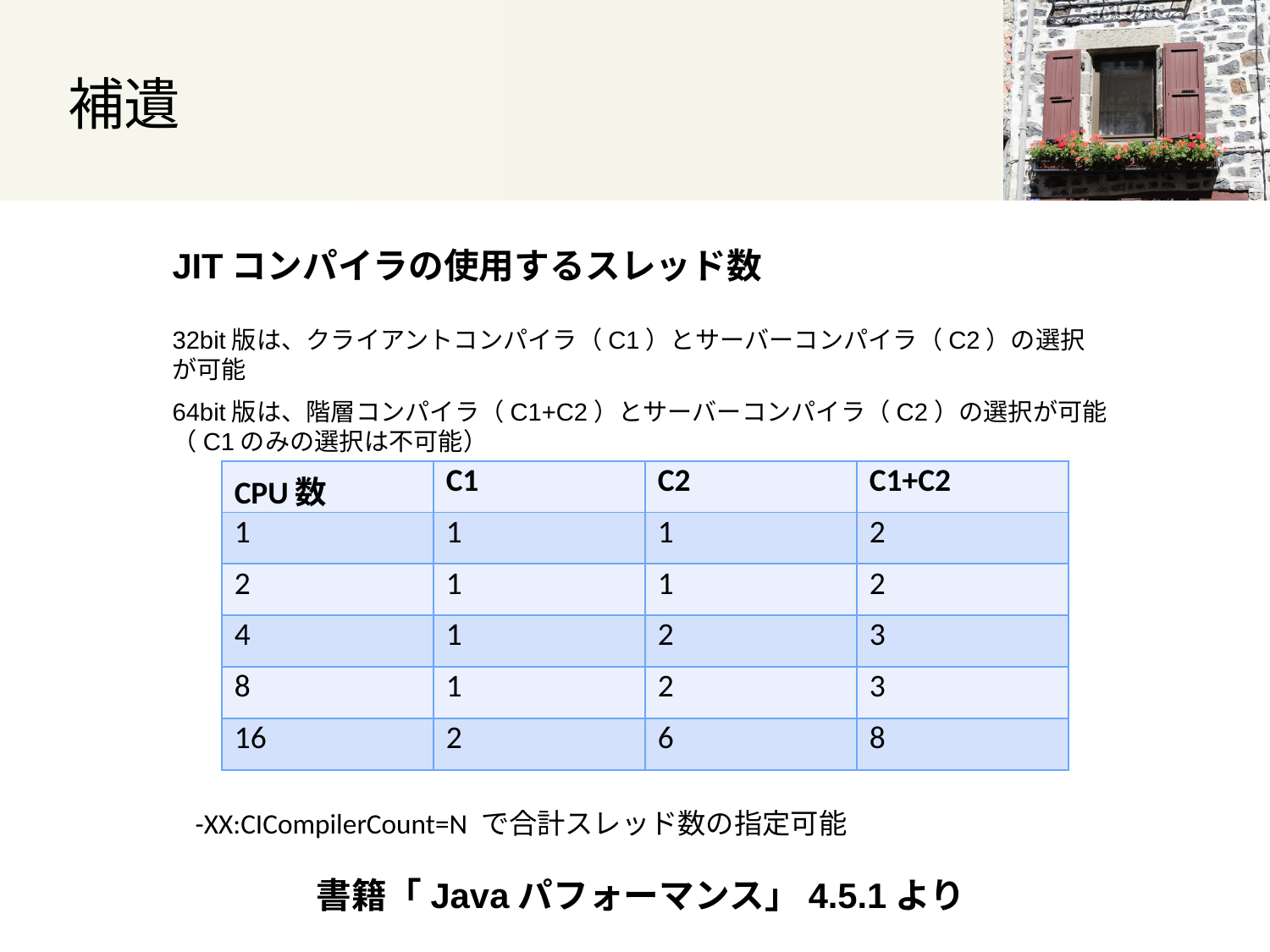

# 補遺

JITコンパイラの使用するスレッド数
32bit版は、クライアントコンパイラ（C1）とサーバーコンパイラ（C2）の選択が可能
64bit版は、階層コンパイラ（C1+C2）とサーバーコンパイラ（C2）の選択が可能（C1のみの選択は不可能）
| CPU数 | C1 | C2 | C1+C2 |
| --- | --- | --- | --- |
| 1 | 1 | 1 | 2 |
| 2 | 1 | 1 | 2 |
| 4 | 1 | 2 | 3 |
| 8 | 1 | 2 | 3 |
| 16 | 2 | 6 | 8 |
-XX:CICompilerCount=N で合計スレッド数の指定可能
書籍「Javaパフォーマンス」4.5.1より